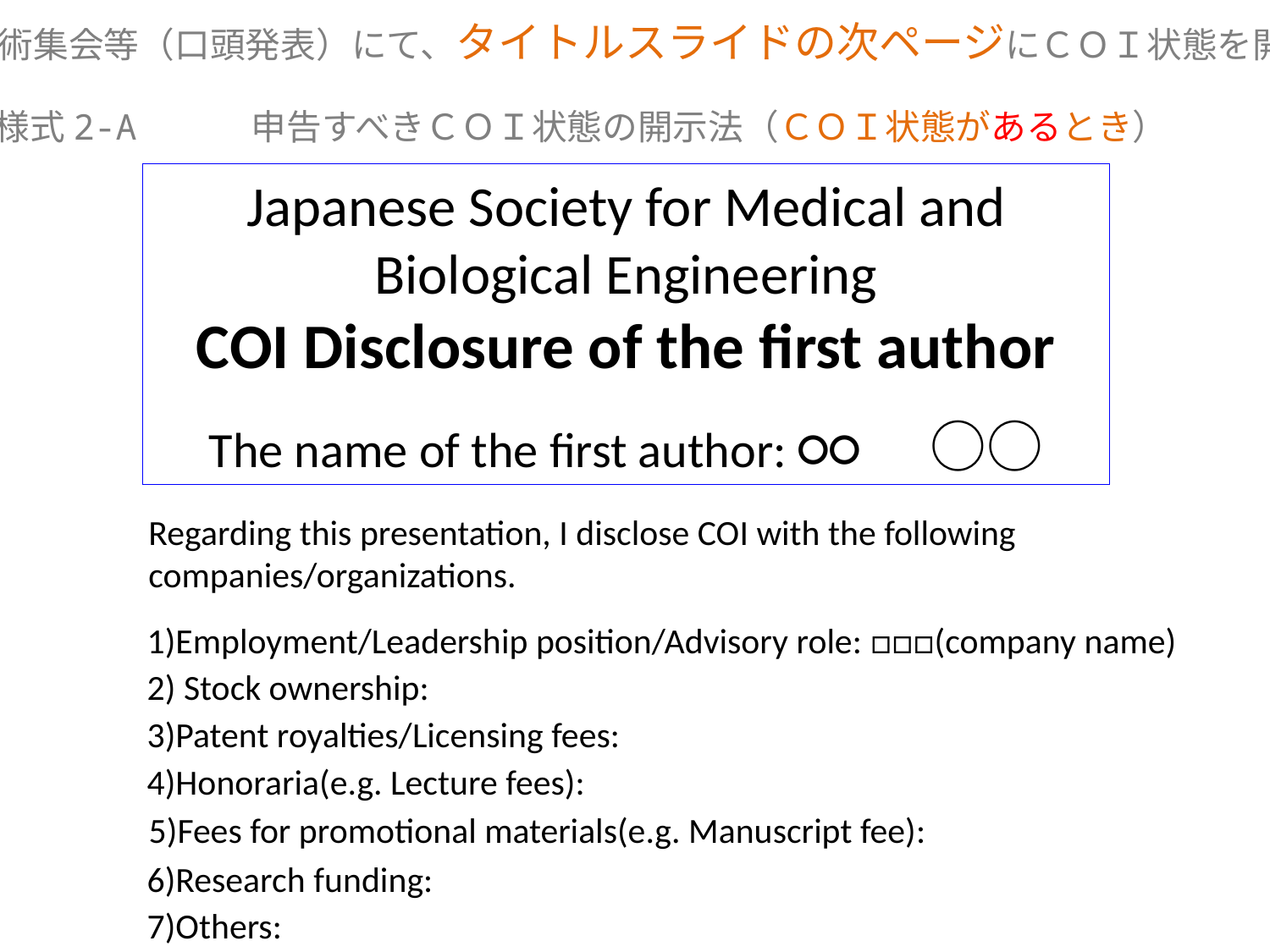

学術集会等（口頭発表）にて、タイトルスライドの次ページにＣＯＩ状態を開示

　様式2-A　　　申告すべきＣＯＩ状態の開示法（ＣＯＩ状態があるとき）
発表の際には、この青地部分は削除してください。
Japanese Society for Medical and Biological Engineering
COI Disclosure of the first author

The name of the first author: ○○　○○
Regarding this presentation, I disclose COI with the following companies/organizations.
1)Employment/Leadership position/Advisory role: □□□(company name)
2) Stock ownership:
3)Patent royalties/Licensing fees:
4)Honoraria(e.g. Lecture fees):
5)Fees for promotional materials(e.g. Manuscript fee):
6)Research funding:
7)Others: